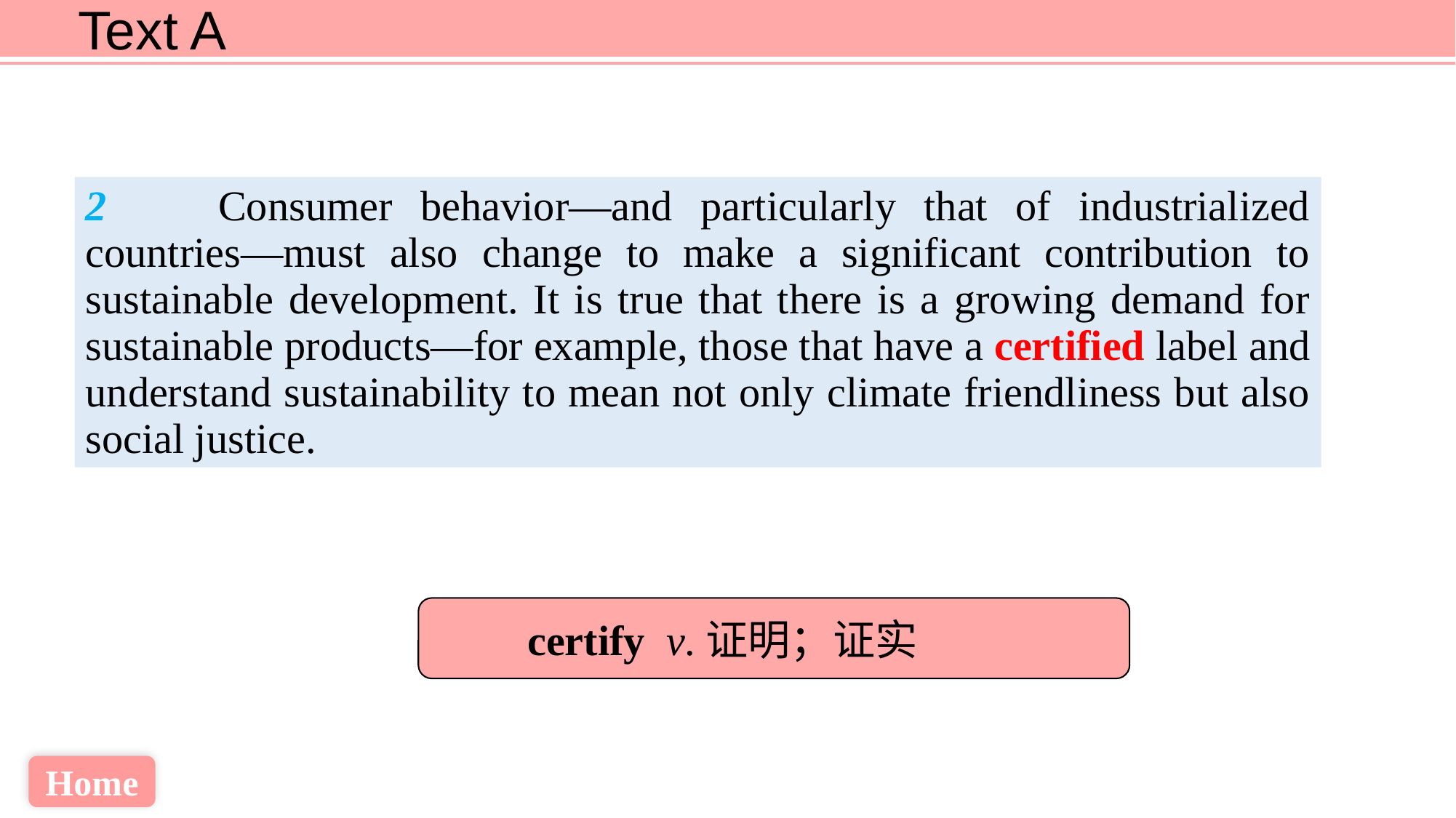

2    Consumer behavior—and particularly that of industrialized countries—must also change to make a significant contribution to sustainable development. It is true that there is a growing demand for sustainable products—for example, those that have a certified label and understand sustainability to mean not only climate friendliness but also social justice.

certify  v.证明；证实